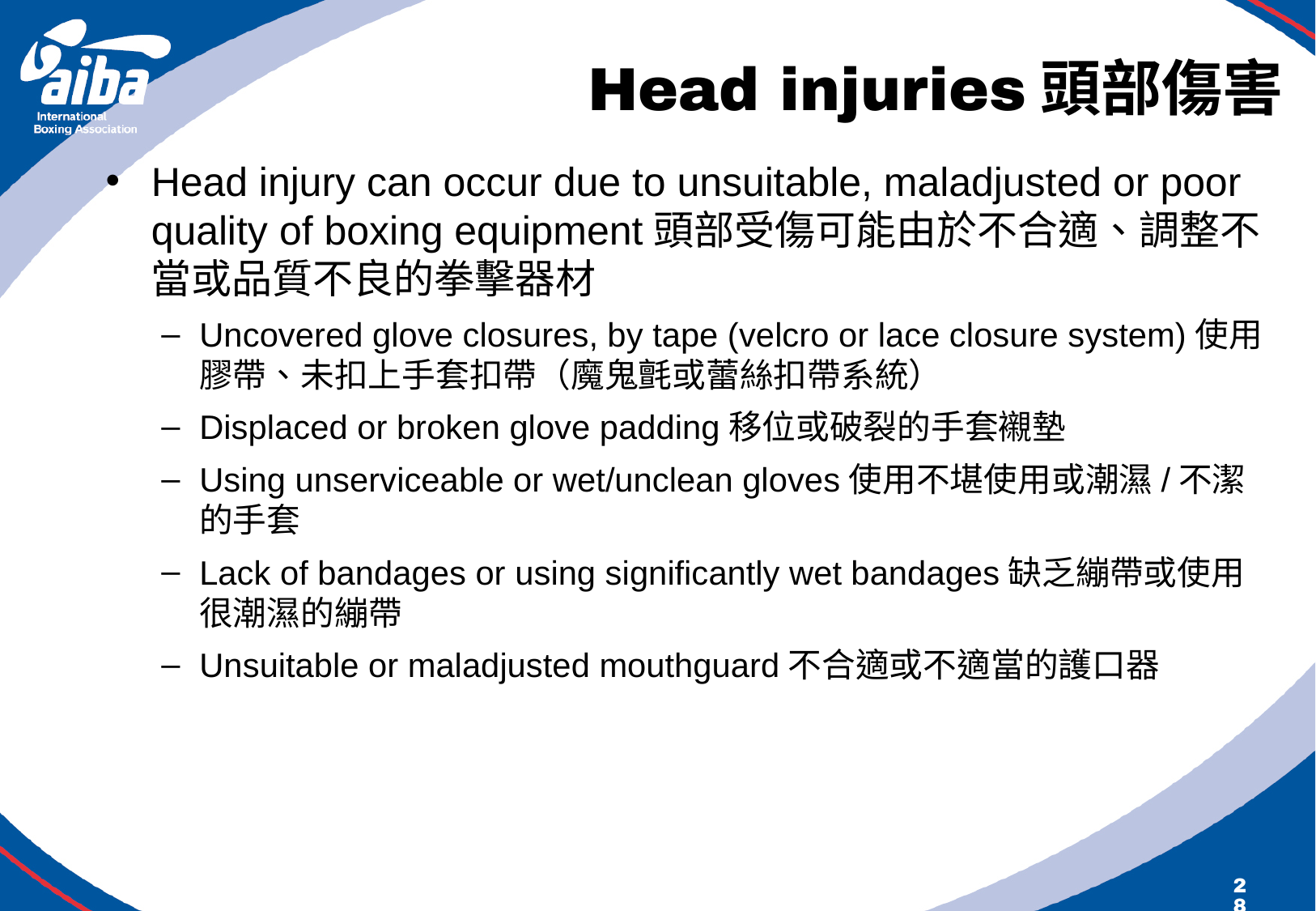

# Head injuries頭部傷害
Head injury can occur due to unsuitable, maladjusted or poor quality of boxing equipment頭部受傷可能由於不合適、調整不當或品質不良的拳擊器材
Uncovered glove closures, by tape (velcro or lace closure system)使用膠帶、未扣上手套扣帶（魔鬼氈或蕾絲扣帶系統）
Displaced or broken glove padding移位或破裂的手套襯墊
Using unserviceable or wet/unclean gloves使用不堪使用或潮濕/不潔的手套
Lack of bandages or using significantly wet bandages缺乏繃帶或使用很潮濕的繃帶
Unsuitable or maladjusted mouthguard不合適或不適當的護口器

285